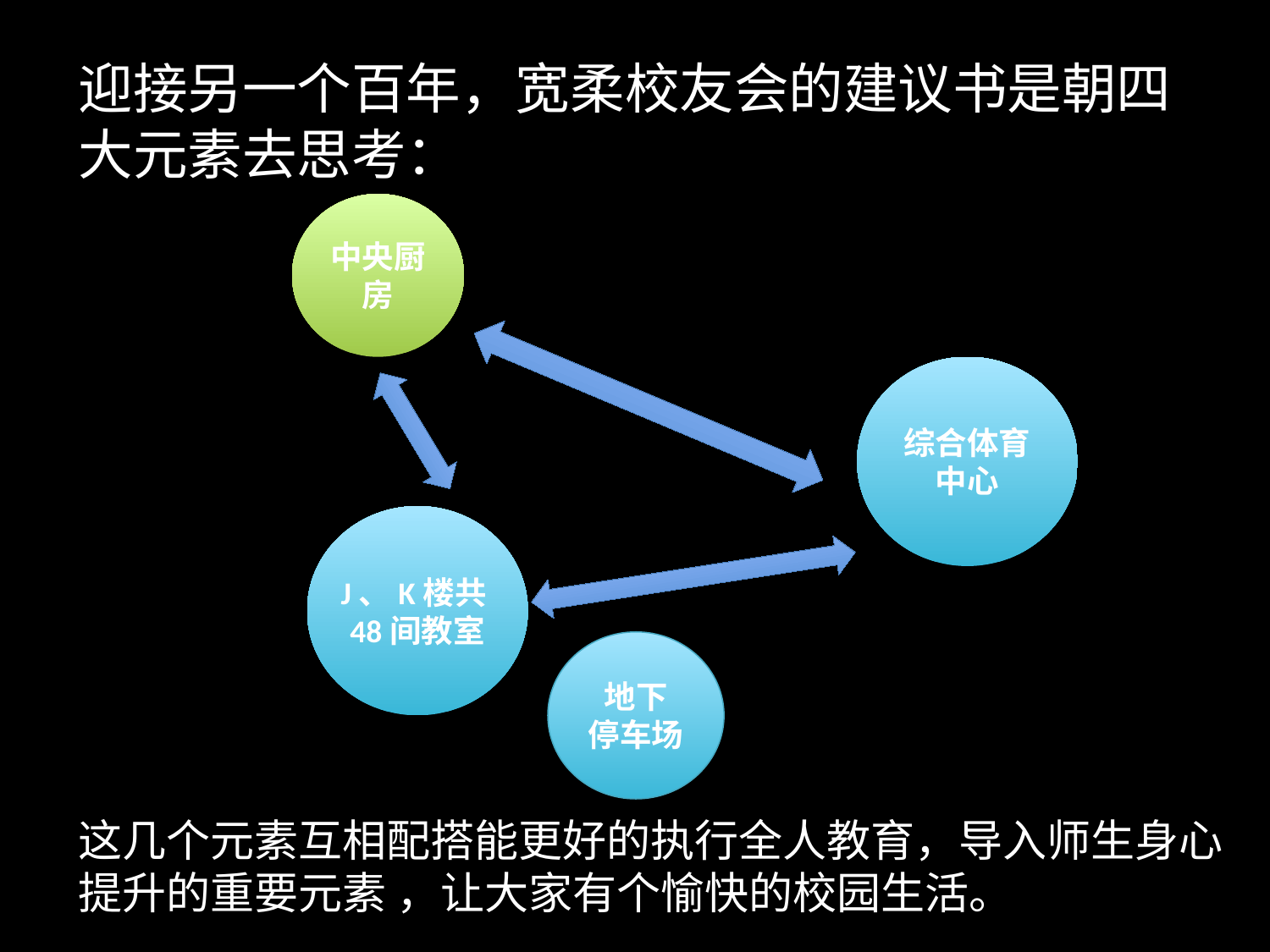

迎接另一个百年，宽柔校友会的建议书是朝四大元素去思考：

中央厨房

综合体育中心

J、K楼共48间教室

地下
停车场
# 这几个元素互相配搭能更好的执行全人教育，导入师生身心提升的重要元素 ，让大家有个愉快的校园生活。